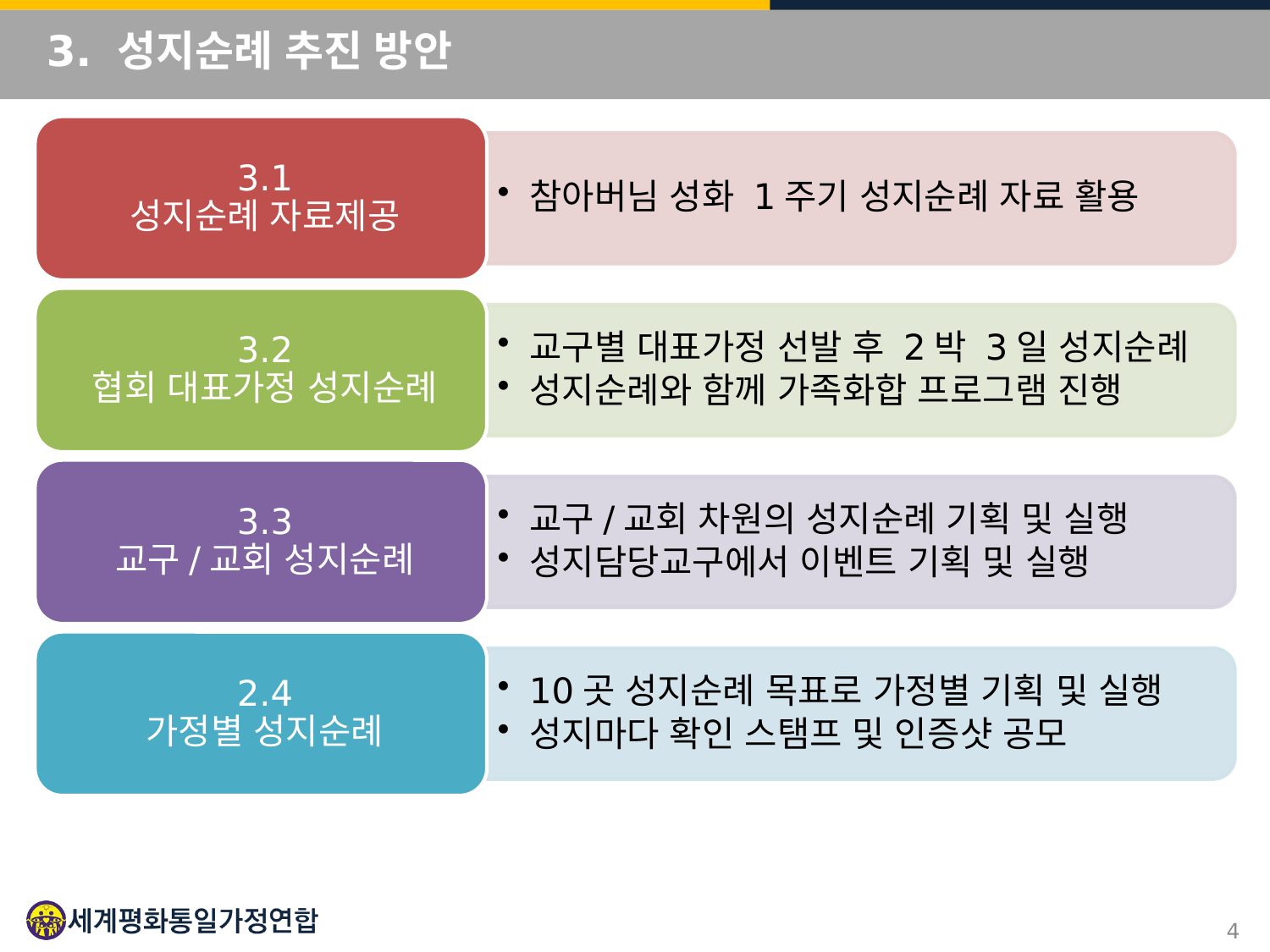

# 3. 성지순례 추진 방안
참아버님 성화 1주기 성지순례 자료 활용
3.1
성지순례 자료제공
교구별 대표가정 선발 후 2박 3일 성지순례
성지순례와 함께 가족화합 프로그램 진행
3.2
협회 대표가정 성지순례
교구/교회 차원의 성지순례 기획 및 실행
성지담당교구에서 이벤트 기획 및 실행
3.3
교구/교회 성지순례
10곳 성지순례 목표로 가정별 기획 및 실행
성지마다 확인 스탬프 및 인증샷 공모
2.4
가정별 성지순례
4